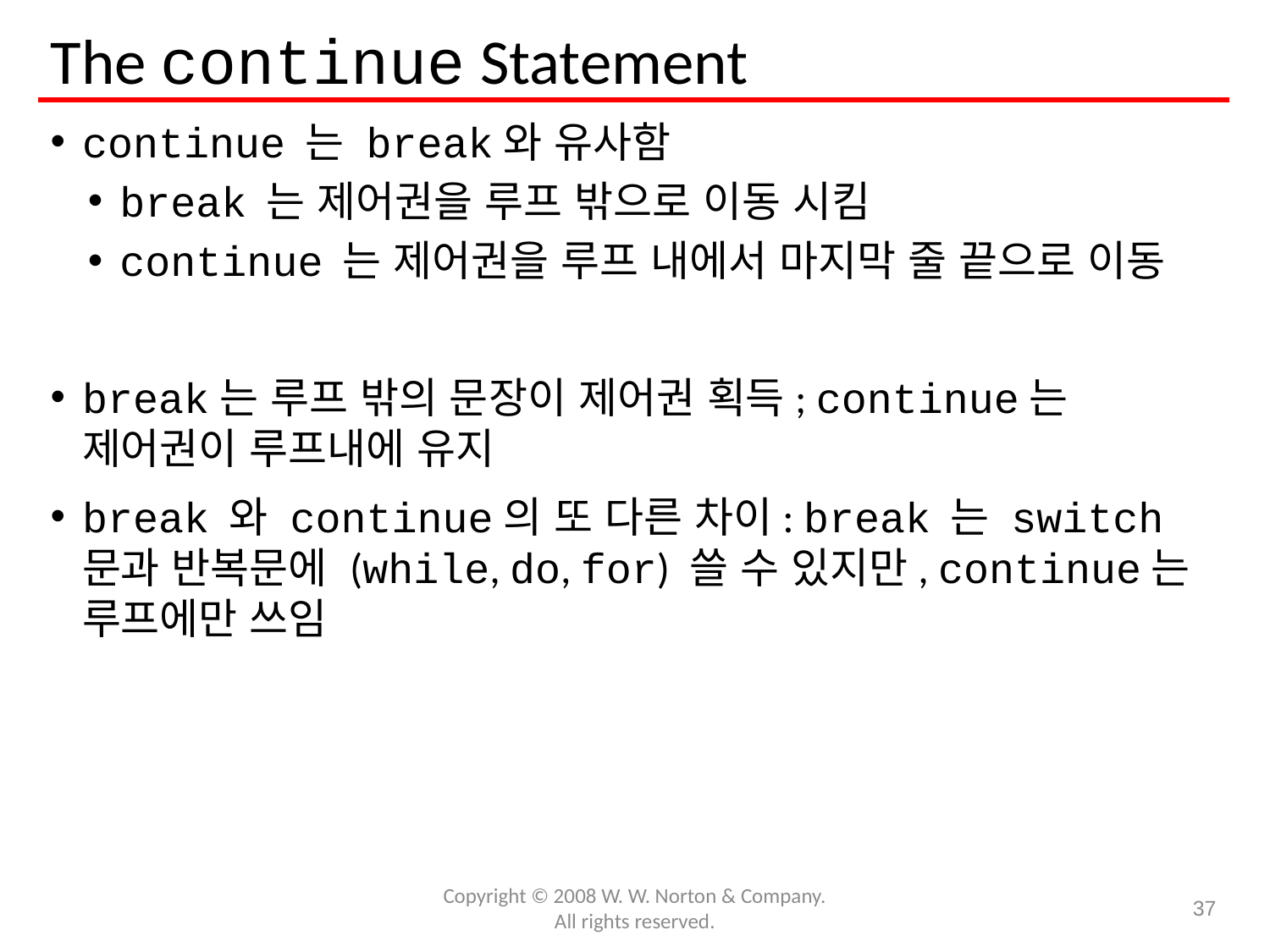

# The continue Statement
continue 는 break와 유사함
break 는 제어권을 루프 밖으로 이동 시킴
continue 는 제어권을 루프 내에서 마지막 줄 끝으로 이동

break는 루프 밖의 문장이 제어권 획득; continue는 제어권이 루프내에 유지
break 와 continue의 또 다른 차이: break 는 switch 문과 반복문에 (while, do, for) 쓸 수 있지만, continue는 루프에만 쓰임

Copyright © 2008 W. W. Norton & Company.
All rights reserved.
37